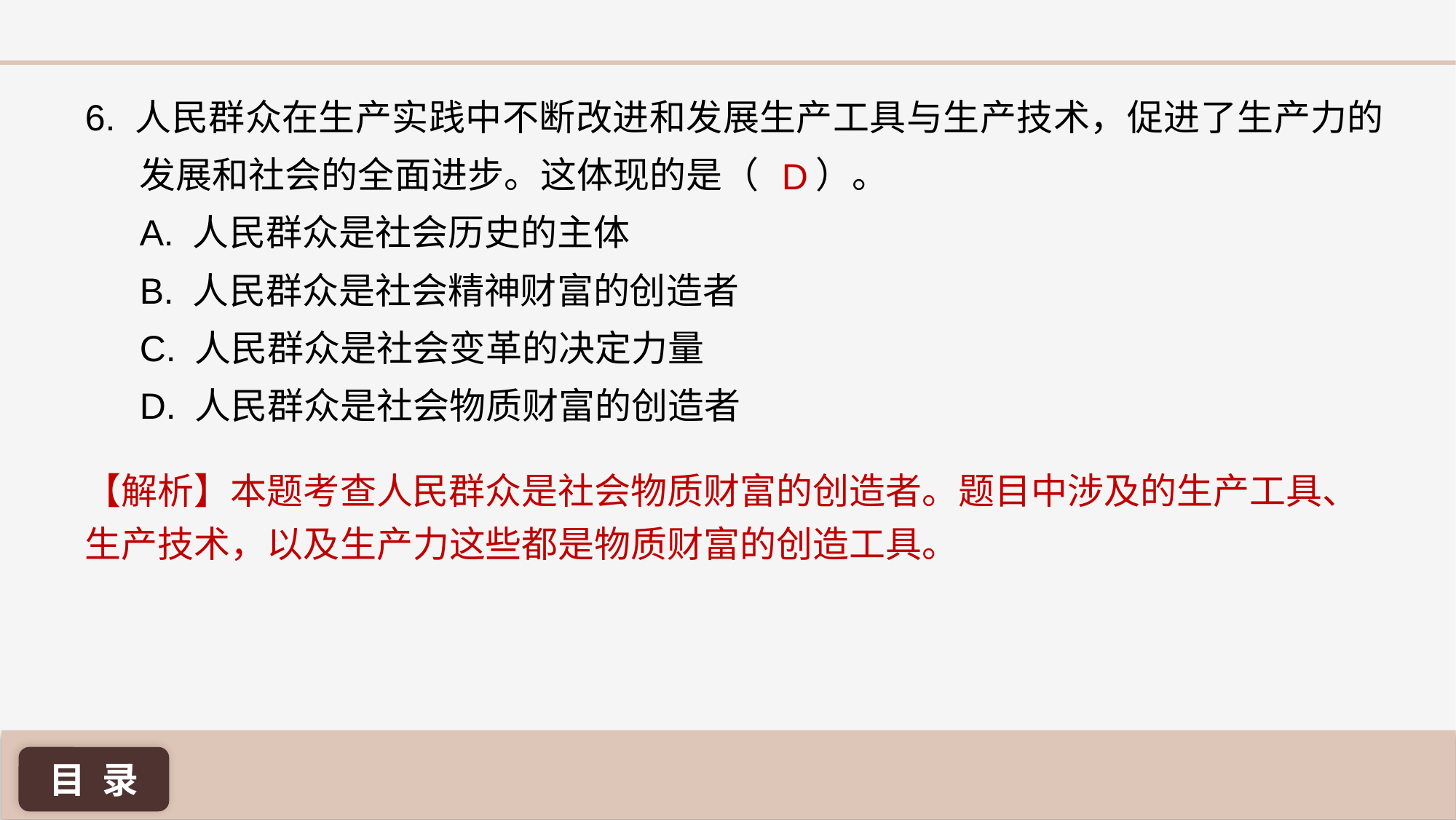

6. 人民群众在生产实践中不断改进和发展生产工具与生产技术，促进了生产力的发展和社会的全面进步。这体现的是（       ）。
A. 人民群众是社会历史的主体
B. 人民群众是社会精神财富的创造者
C. 人民群众是社会变革的决定力量
D. 人民群众是社会物质财富的创造者
D
【解析】本题考查人民群众是社会物质财富的创造者。题目中涉及的生产工具、生产技术，以及生产力这些都是物质财富的创造工具。